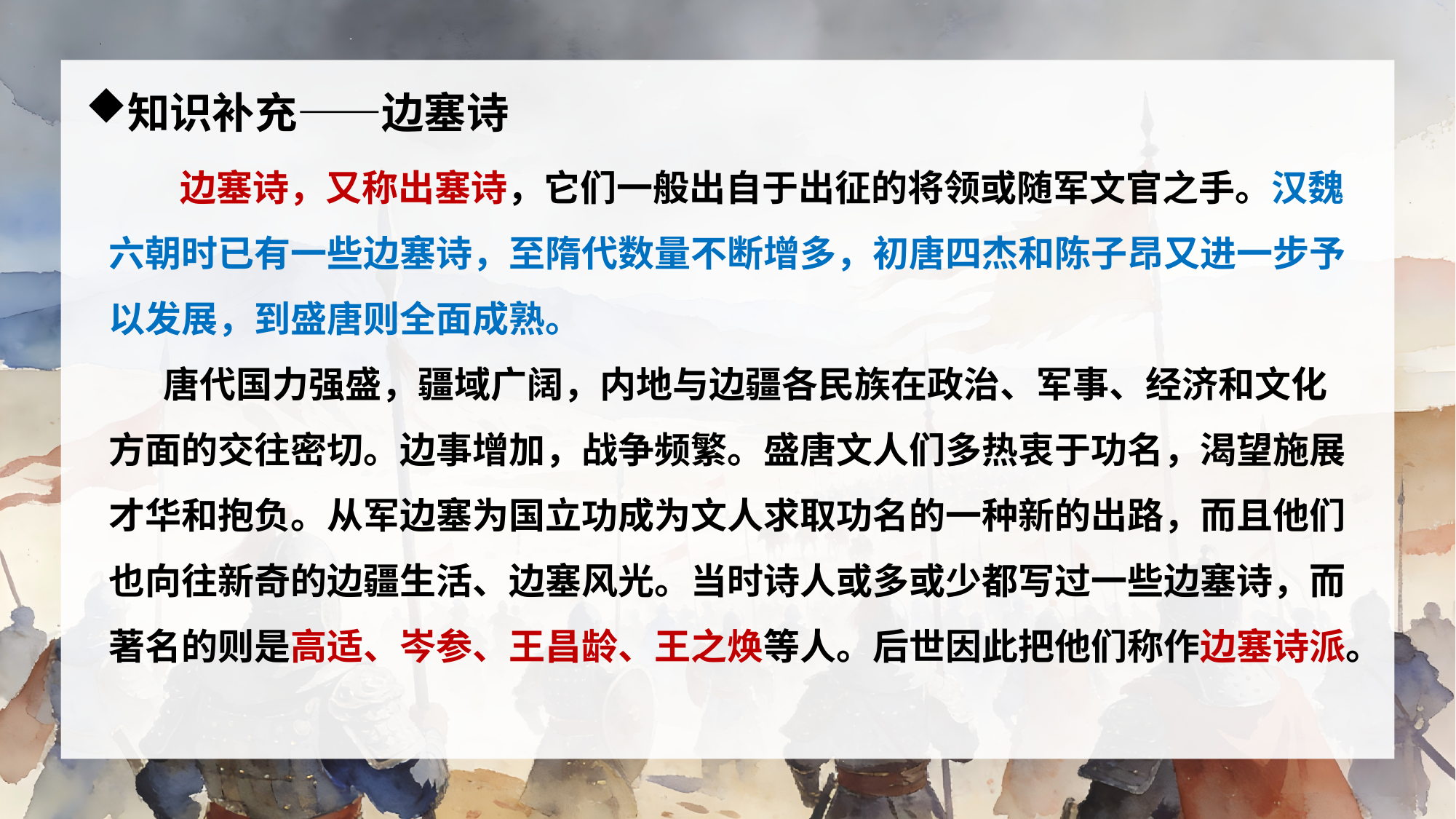

知识补充——边塞诗
 边塞诗，又称出塞诗，它们一般出自于出征的将领或随军文官之手。汉魏六朝时已有一些边塞诗，至隋代数量不断增多，初唐四杰和陈子昂又进一步予以发展，到盛唐则全面成熟。
唐代国力强盛，疆域广阔，内地与边疆各民族在政治、军事、经济和文化方面的交往密切。边事增加，战争频繁。盛唐文人们多热衷于功名，渴望施展才华和抱负。从军边塞为国立功成为文人求取功名的一种新的出路，而且他们也向往新奇的边疆生活、边塞风光。当时诗人或多或少都写过一些边塞诗，而著名的则是高适、岑参、王昌龄、王之焕等人。后世因此把他们称作边塞诗派。